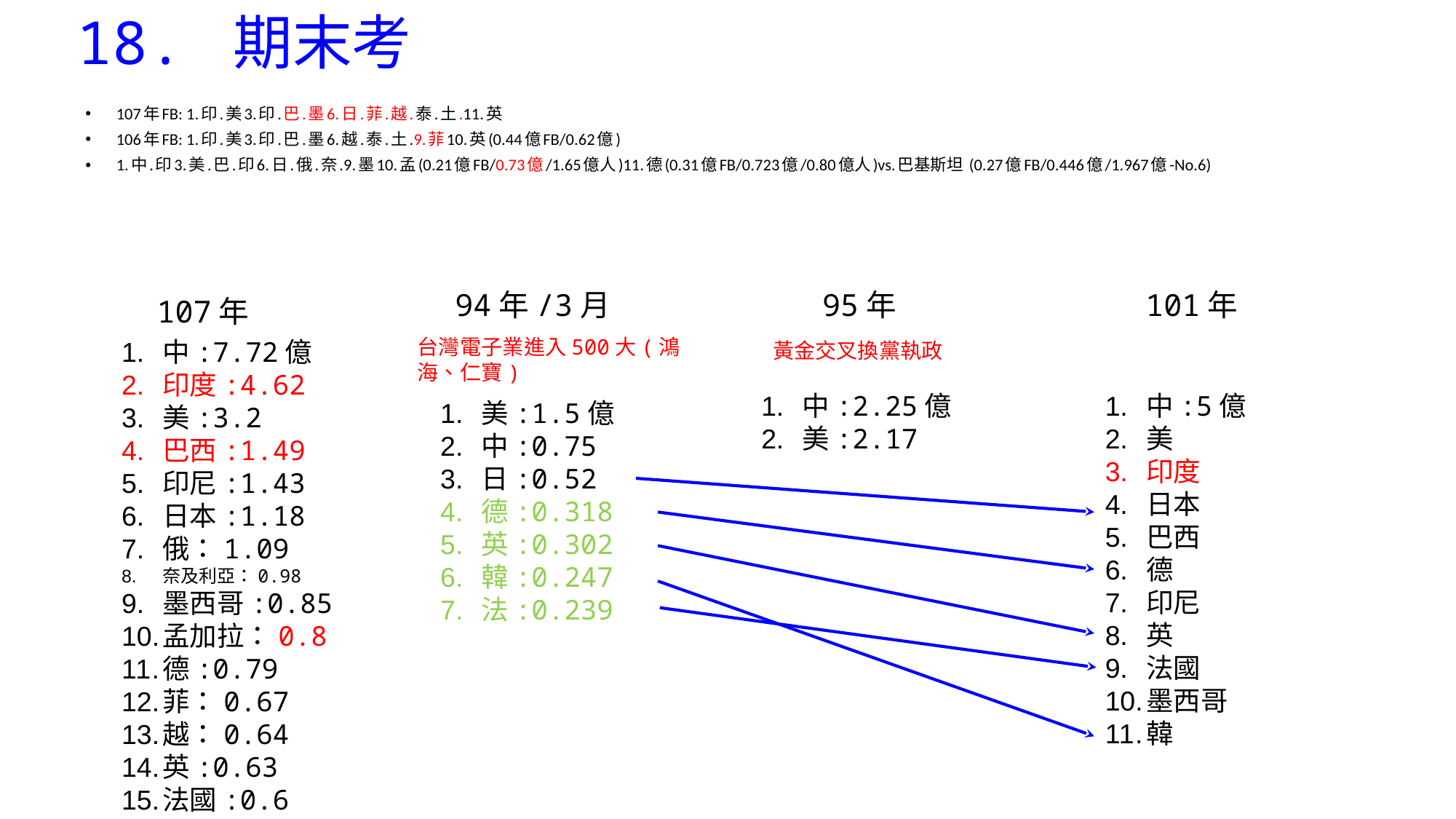

# 18. 期末考
107年FB: 1.印.美3.印.巴.墨6.日.菲.越.泰.土.11.英
106年FB: 1.印.美3.印.巴.墨6.越.泰.土.9.菲10.英(0.44億FB/0.62億)
1.中.印3.美.巴.印6.日.俄.奈.9.墨10.孟(0.21億FB/0.73億/1.65億人)11.德(0.31億FB/0.723億/0.80億人)vs.巴基斯坦 (0.27億FB/0.446億/1.967億-No.6)
94年/3月
95年
101年
107年
台灣電子業進入500大(鴻海、仁寶)
中:7.72億
印度:4.62
美:3.2
巴西:1.49
印尼:1.43
日本:1.18
俄：1.09
奈及利亞：0.98
墨西哥:0.85
孟加拉：0.8
德:0.79
菲：0.67
越：0.64
英:0.63
法國:0.6
黃金交叉換黨執政
中:2.25億
美:2.17
中:5億
美
印度
日本
巴西
德
印尼
英
法國
墨西哥
韓
美:1.5億
中:0.75
日:0.52
德:0.318
英:0.302
韓:0.247
法:0.239